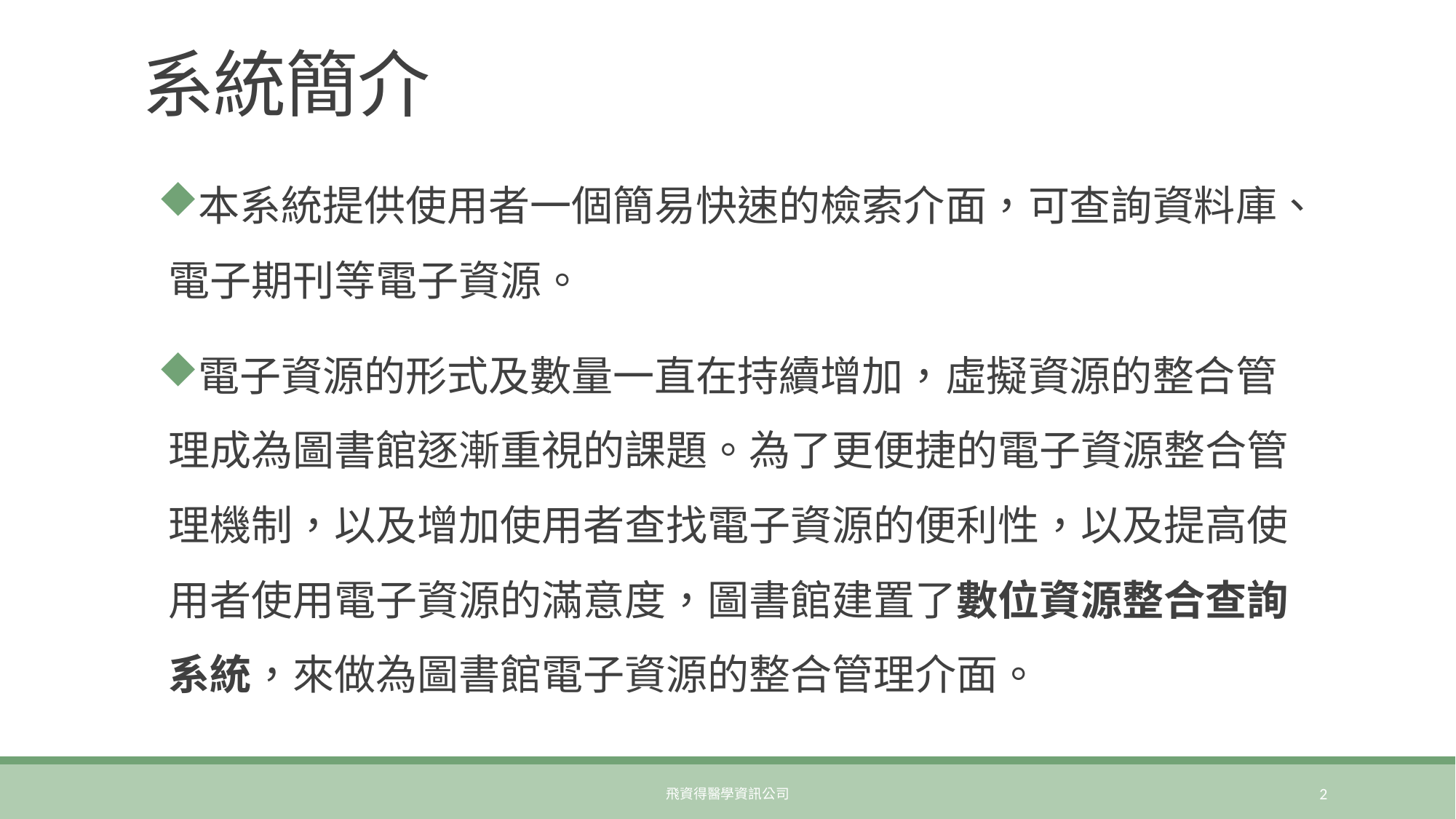

# 系統簡介
本系統提供使用者一個簡易快速的檢索介面，可查詢資料庫、電子期刊等電子資源。
電子資源的形式及數量一直在持續增加，虛擬資源的整合管理成為圖書館逐漸重視的課題。為了更便捷的電子資源整合管理機制，以及增加使用者查找電子資源的便利性，以及提高使用者使用電子資源的滿意度，圖書館建置了數位資源整合查詢系統，來做為圖書館電子資源的整合管理介面。
飛資得醫學資訊公司
2